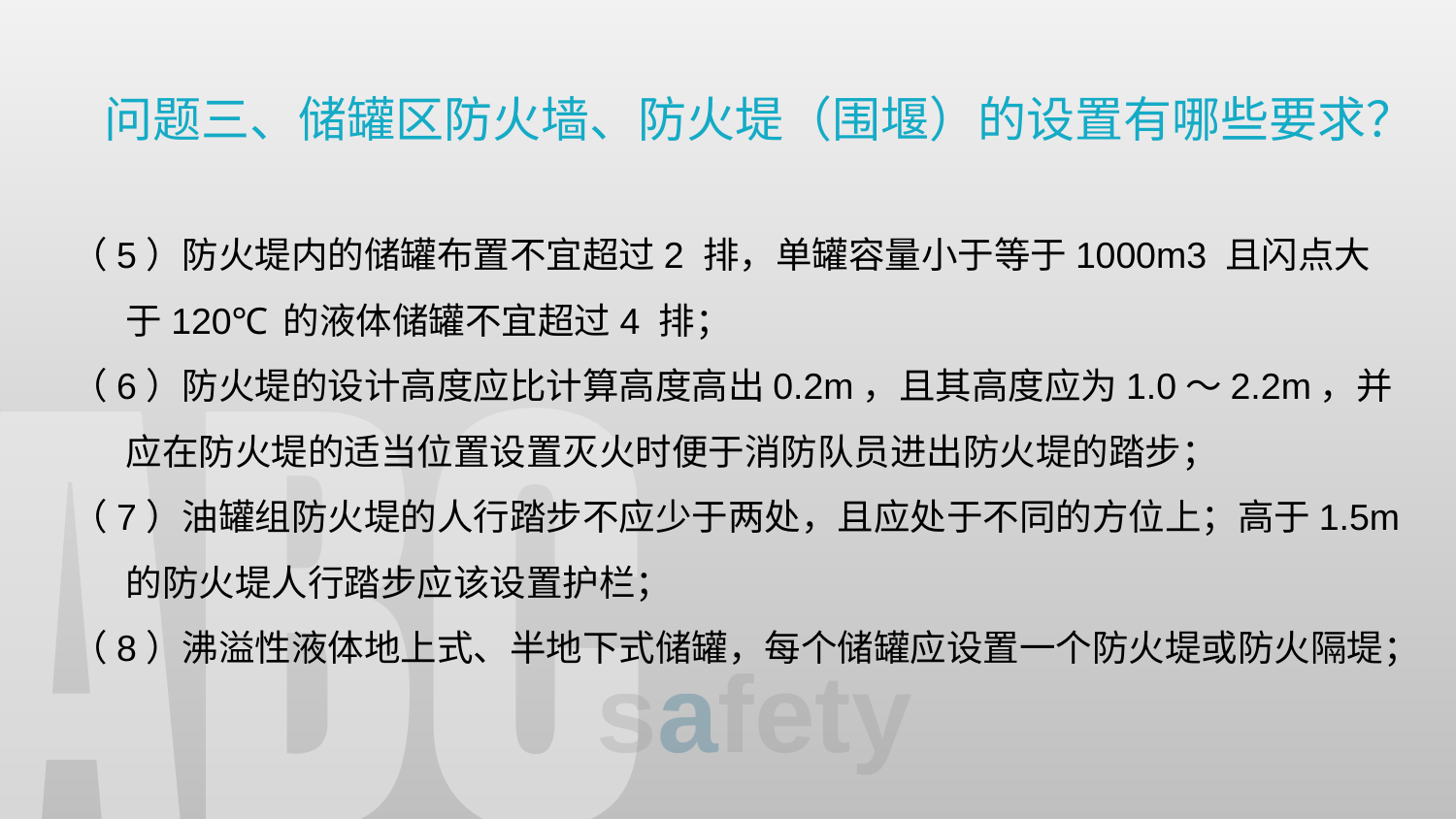

问题三、储罐区防火墙、防火堤（围堰）的设置有哪些要求？
（5）防火堤内的储罐布置不宜超过2 排，单罐容量小于等于1000m3 且闪点大于120℃的液体储罐不宜超过4 排；
（6）防火堤的设计高度应比计算高度高出0.2m，且其高度应为1.0～2.2m，并应在防火堤的适当位置设置灭火时便于消防队员进出防火堤的踏步；
（7）油罐组防火堤的人行踏步不应少于两处，且应处于不同的方位上；高于1.5m的防火堤人行踏步应该设置护栏；
（8）沸溢性液体地上式、半地下式储罐，每个储罐应设置一个防火堤或防火隔堤；